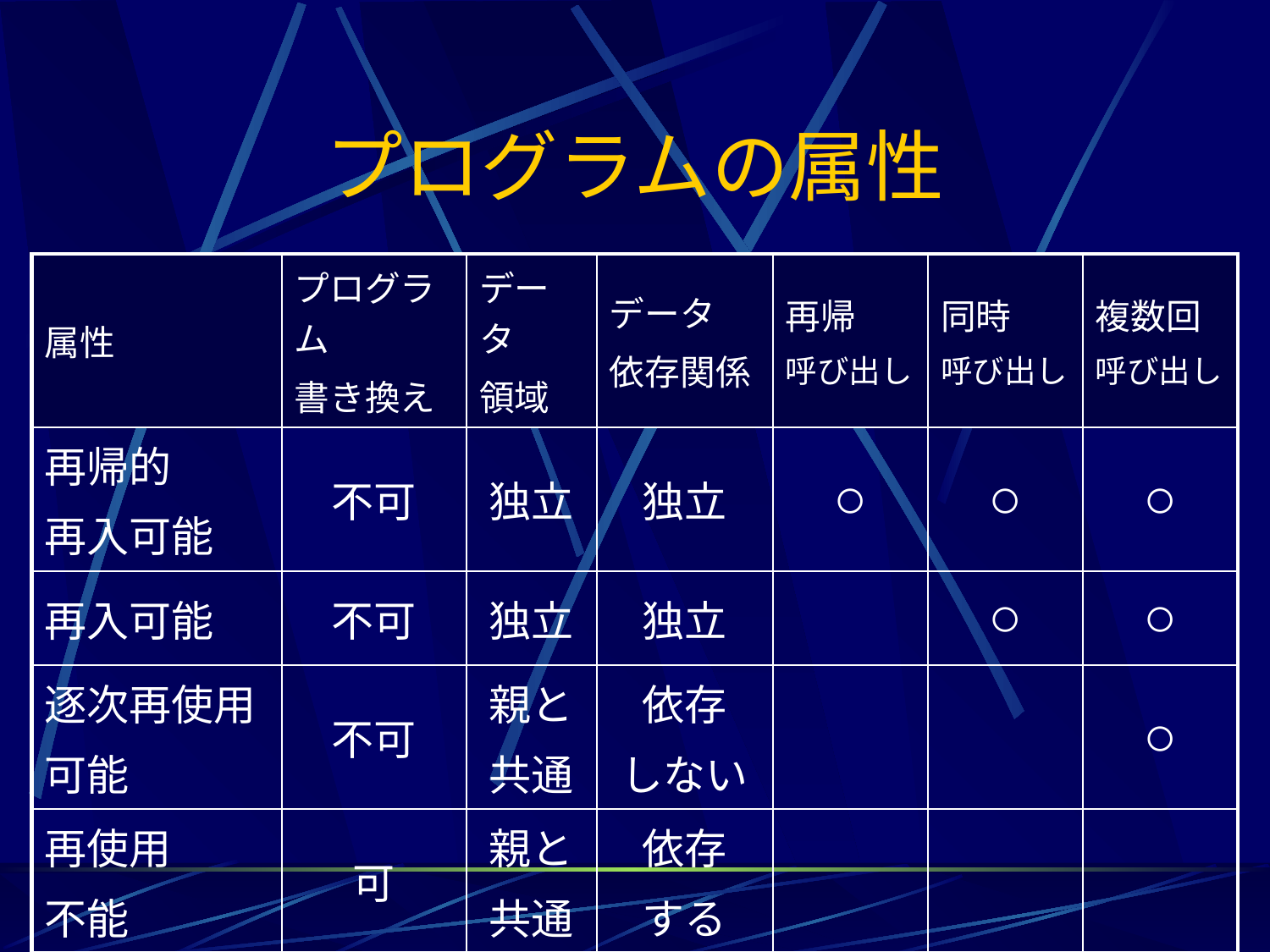

# プログラムの属性
| 属性 | プログラム 書き換え | データ 領域 | データ 依存関係 | 再帰 呼び出し | 同時 呼び出し | 複数回 呼び出し |
| --- | --- | --- | --- | --- | --- | --- |
| 再帰的 再入可能 | 不可 | 独立 | 独立 | ○ | ○ | ○ |
| 再入可能 | 不可 | 独立 | 独立 |  | ○ | ○ |
| 逐次再使用 可能 | 不可 | 親と 共通 | 依存 しない |  |  | ○ |
| 再使用 不能 | 可 | 親と 共通 | 依存 する |  |  |  |